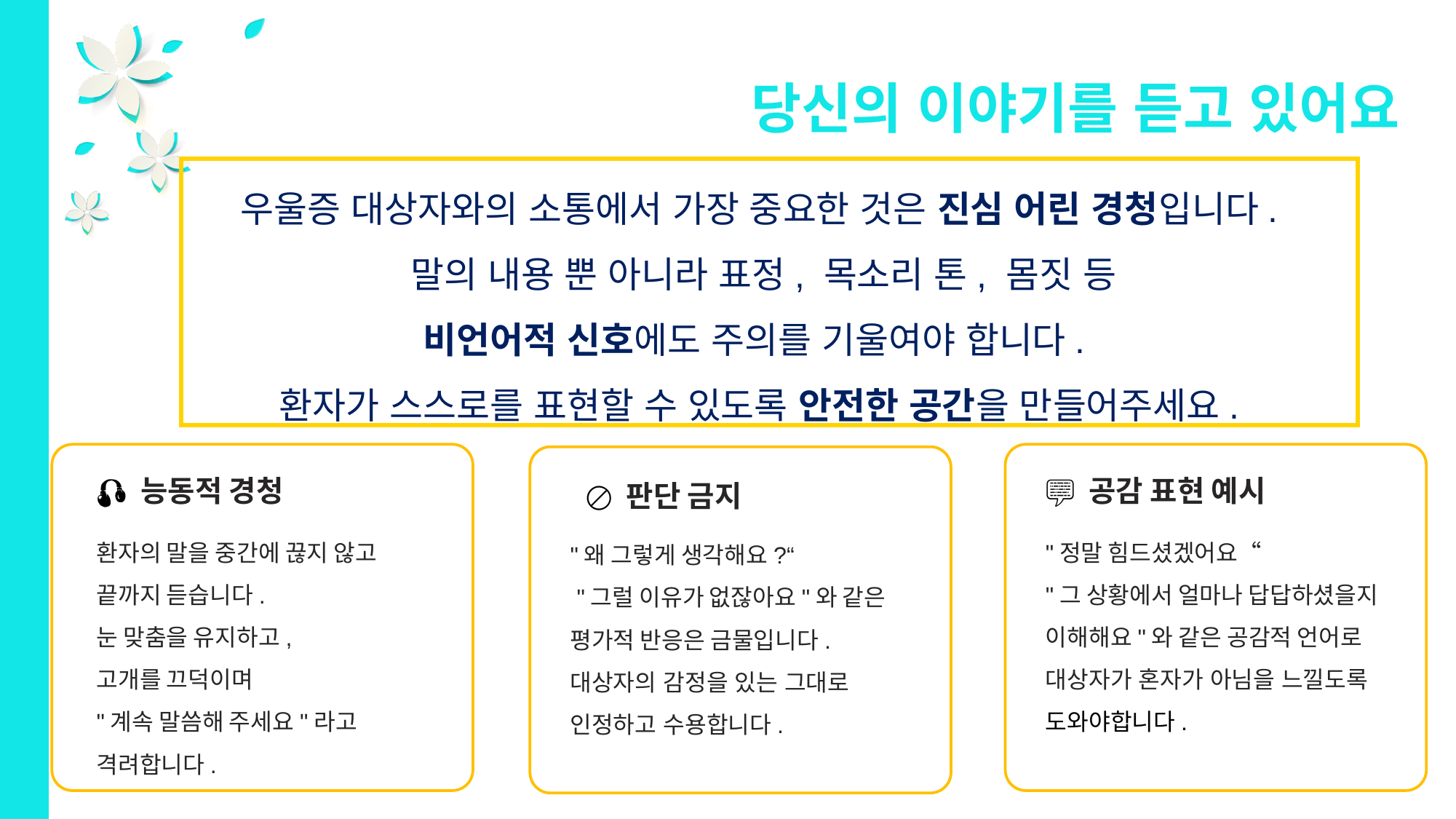

당신의 이야기를 듣고 있어요
우울증 대상자와의 소통에서 가장 중요한 것은 진심 어린 경청입니다.
 말의 내용 뿐 아니라 표정, 목소리 톤, 몸짓 등
비언어적 신호에도 주의를 기울여야 합니다.
환자가 스스로를 표현할 수 있도록 안전한 공간을 만들어주세요.

🎧 능동적 경청
💬 공감 표현 예시
🚫 판단 금지
환자의 말을 중간에 끊지 않고
끝까지 듣습니다.
눈 맞춤을 유지하고,
고개를 끄덕이며
"계속 말씀해 주세요"라고
격려합니다.
"정말 힘드셨겠어요“
"그 상황에서 얼마나 답답하셨을지 이해해요"와 같은 공감적 언어로 대상자가 혼자가 아님을 느낄도록
도와야합니다.
"왜 그렇게 생각해요?“
 "그럴 이유가 없잖아요"와 같은
평가적 반응은 금물입니다.
대상자의 감정을 있는 그대로
인정하고 수용합니다.